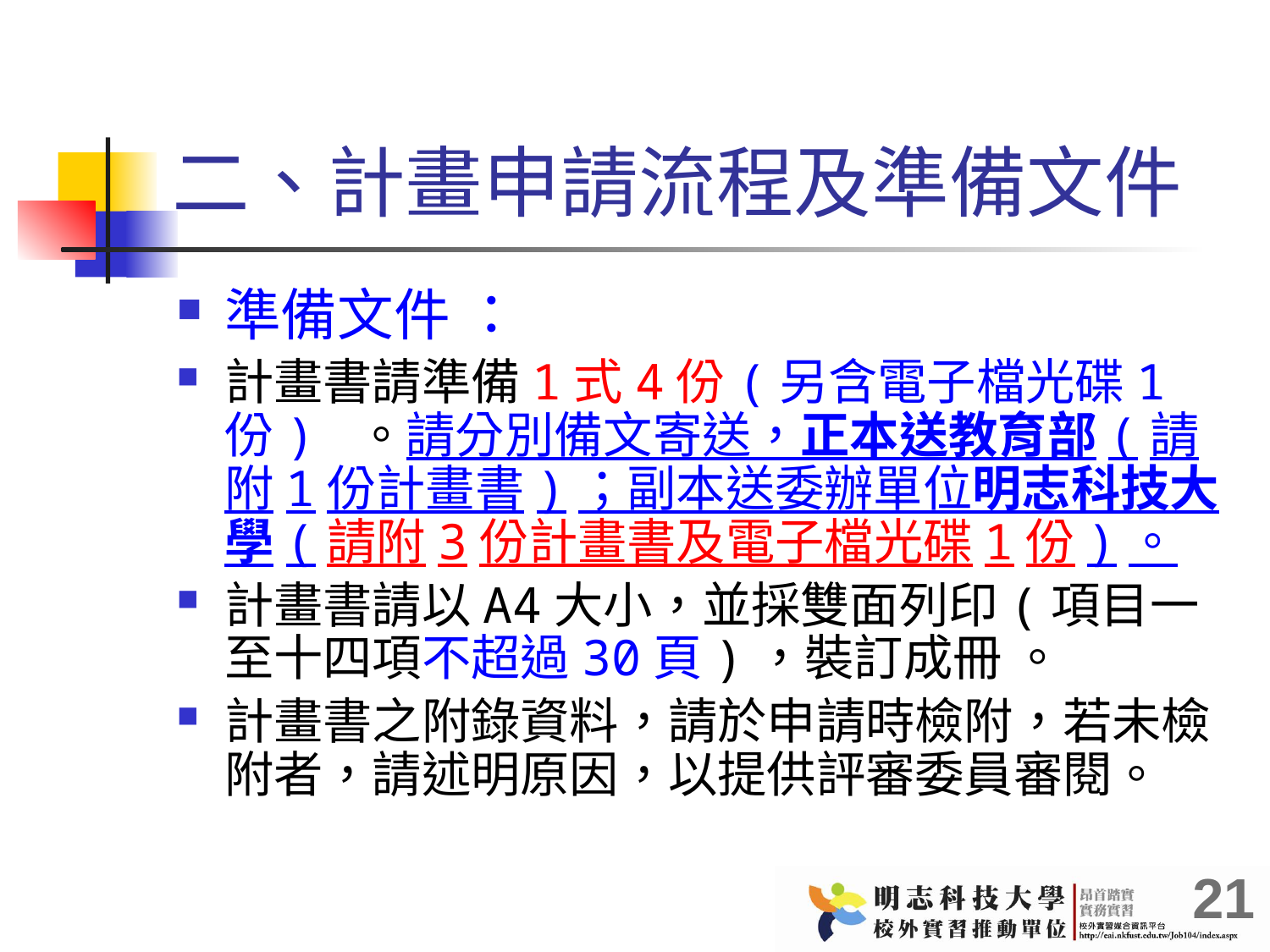

# 二、計畫申請流程及準備文件
準備文件 ：
計畫書請準備1式4份(另含電子檔光碟1份) 。請分別備文寄送，正本送教育部(請附1份計畫書)；副本送委辦單位明志科技大學(請附3份計畫書及電子檔光碟1份)。
計畫書請以A4大小，並採雙面列印(項目一至十四項不超過30頁)，裝訂成冊 。
計畫書之附錄資料，請於申請時檢附，若未檢附者，請述明原因，以提供評審委員審閱。

21